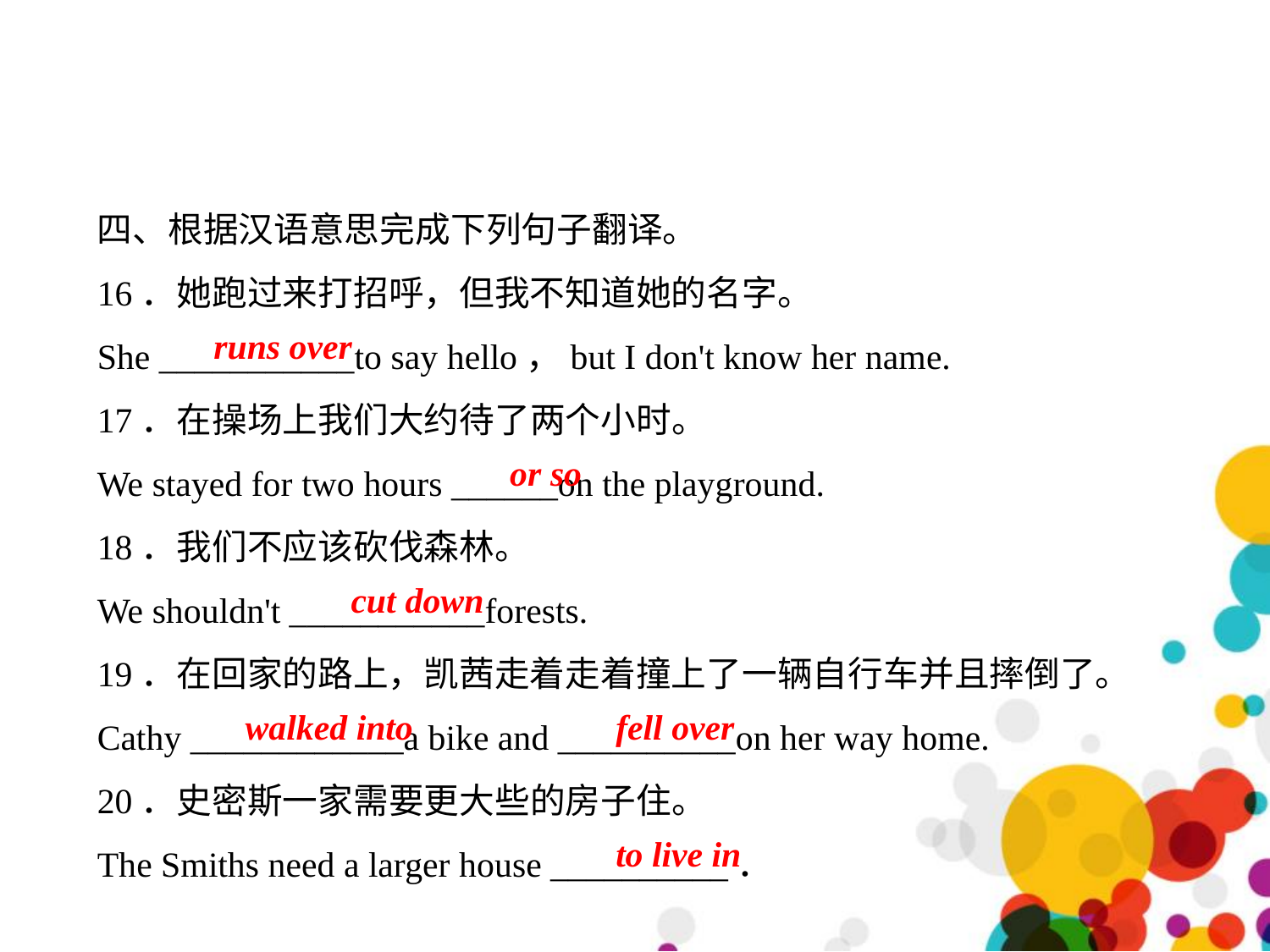

四、根据汉语意思完成下列句子翻译。
16．她跑过来打招呼，但我不知道她的名字。
She ___________to say hello，but I don't know her name.
17．在操场上我们大约待了两个小时。
We stayed for two hours ______on the playground.
18．我们不应该砍伐森林。
We shouldn't ___________forests.
19．在回家的路上，凯茜走着走着撞上了一辆自行车并且摔倒了。
Cathy ____________a bike and __________on her way home.
20．史密斯一家需要更大些的房子住。
The Smiths need a larger house __________．
runs over
or so
cut down
walked into
fell over
to live in